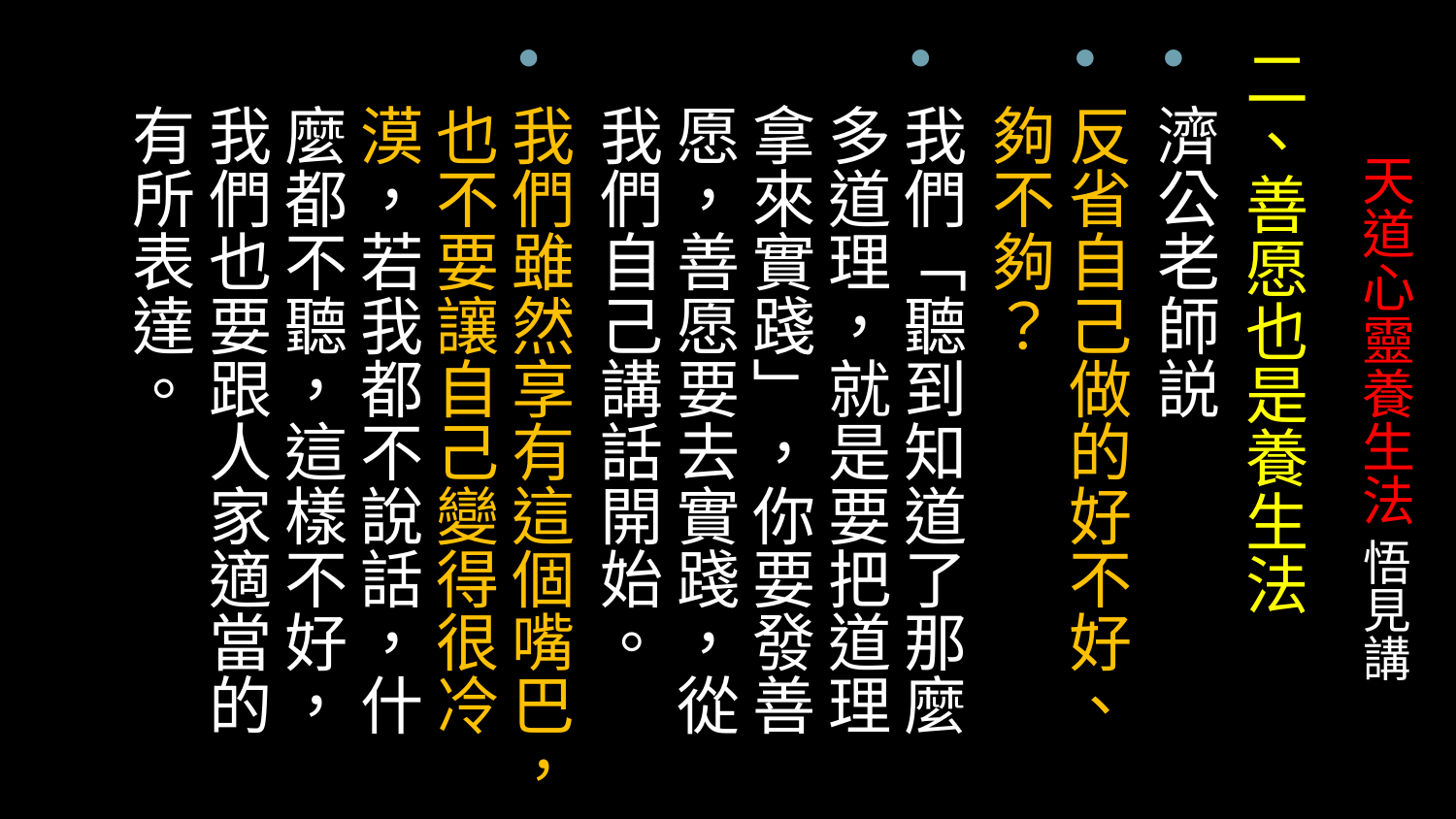

二、善愿也是養生法
濟公老師説
反省自己做的好不好、夠不夠？
我們「聽到知道了那麼多道理，就是要把道理拿來實踐」，你要發善愿，善愿要去實踐，從我們自己講話開始。
我們雖然享有這個嘴巴，也不要讓自己變得很冷漠，若我都不說話，什麼都不聽，這樣不好，我們也要跟人家適當的有所表達。

# 天道心靈養生法 悟見講